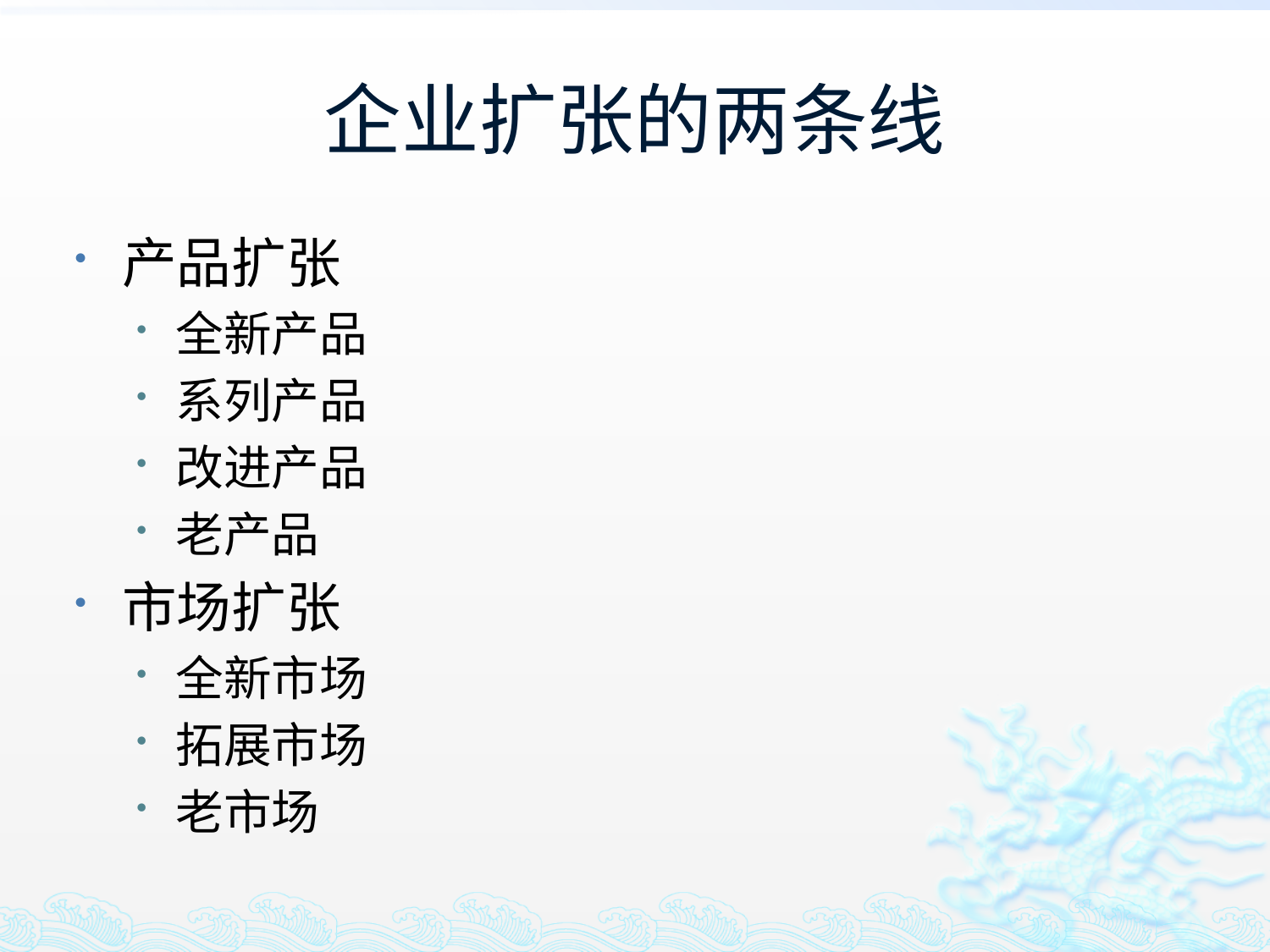

# 企业扩张的两条线
产品扩张
全新产品
系列产品
改进产品
老产品
市场扩张
全新市场
拓展市场
老市场